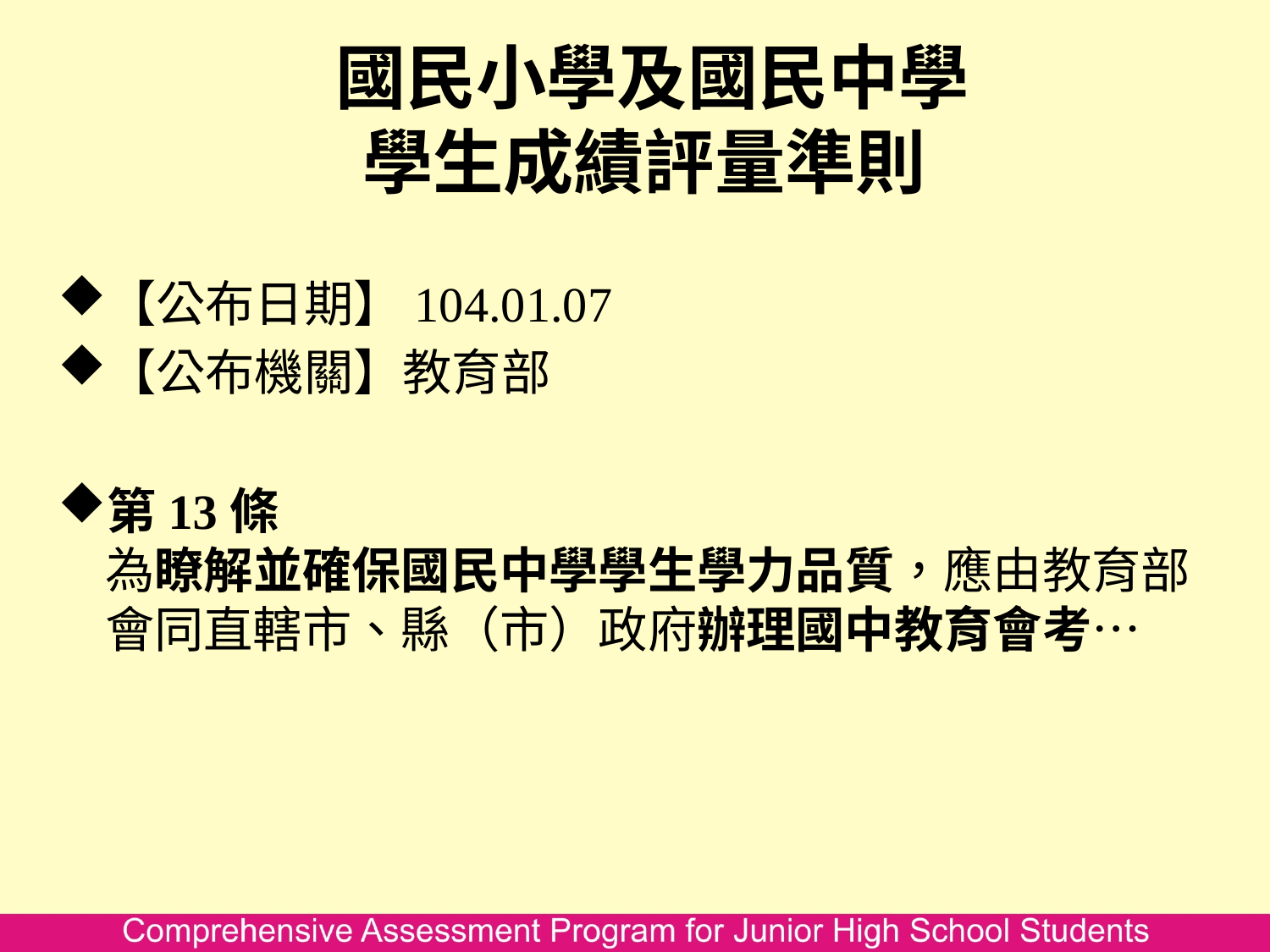

# 國民小學及國民中學 學生成績評量準則
【公布日期】104.01.07
【公布機關】教育部

第13條
為瞭解並確保國民中學學生學力品質，應由教育部會同直轄市、縣（市）政府辦理國中教育會考…